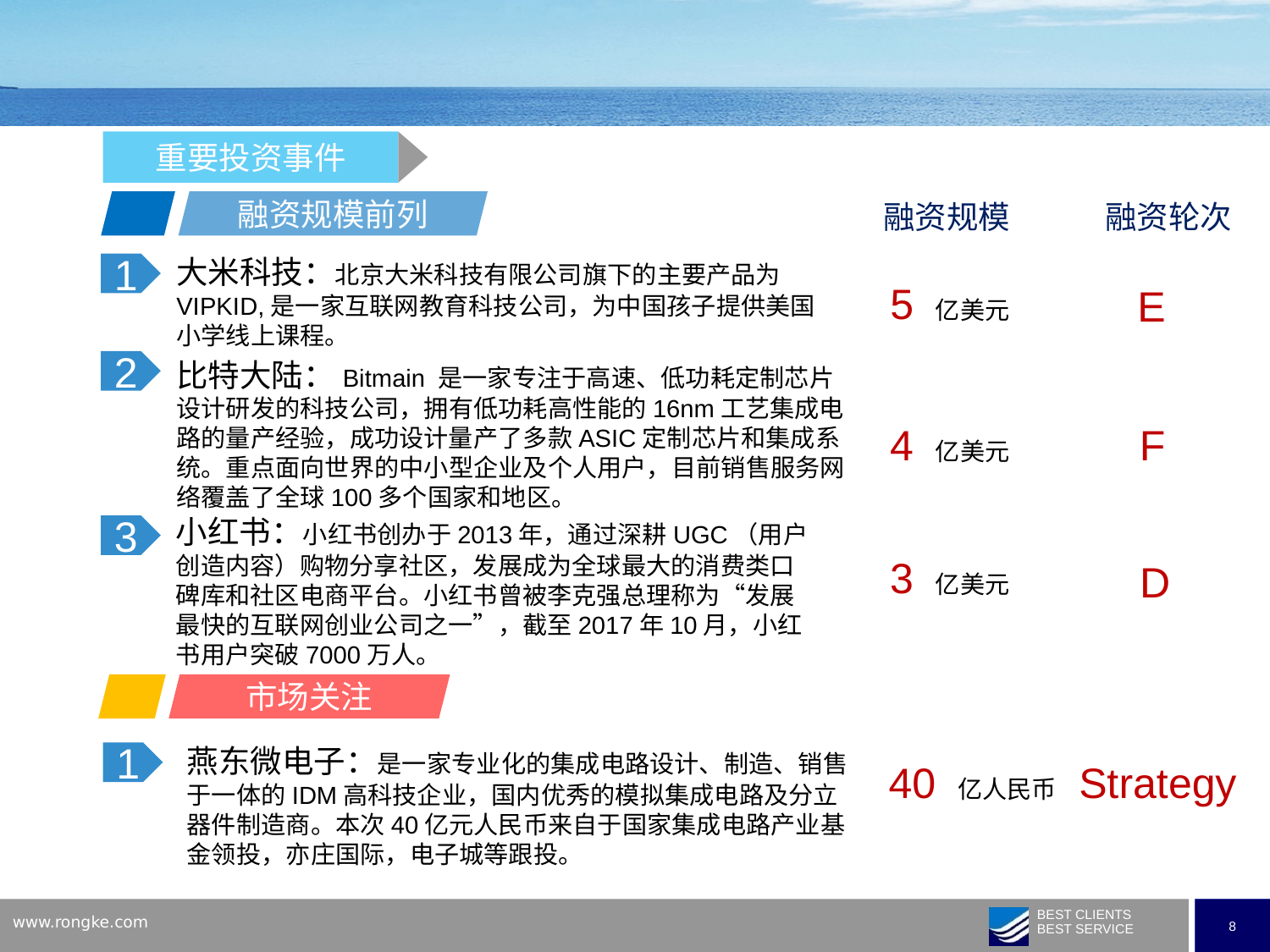

重要投资事件

融资规模前列
融资规模
融资轮次
大米科技：北京大米科技有限公司旗下的主要产品为VIPKID,是一家互联网教育科技公司，为中国孩子提供美国小学线上课程。
1
5 亿美元
E
比特大陆：Bitmain 是一家专注于高速、低功耗定制芯片设计研发的科技公司，拥有低功耗高性能的16nm工艺集成电路的量产经验，成功设计量产了多款ASIC定制芯片和集成系统。重点面向世界的中小型企业及个人用户，目前销售服务网络覆盖了全球100多个国家和地区。
2
4 亿美元
F
小红书：小红书创办于2013年，通过深耕UGC（用户创造内容）购物分享社区，发展成为全球最大的消费类口碑库和社区电商平台。小红书曾被李克强总理称为“发展最快的互联网创业公司之一”，截至2017年10月，小红书用户突破7000万人。
3
3 亿美元
D

市场关注
燕东微电子：是一家专业化的集成电路设计、制造、销售于一体的IDM高科技企业，国内优秀的模拟集成电路及分立器件制造商。本次40亿元人民币来自于国家集成电路产业基金领投，亦庄国际，电子城等跟投。
1
Strategy
40 亿人民币